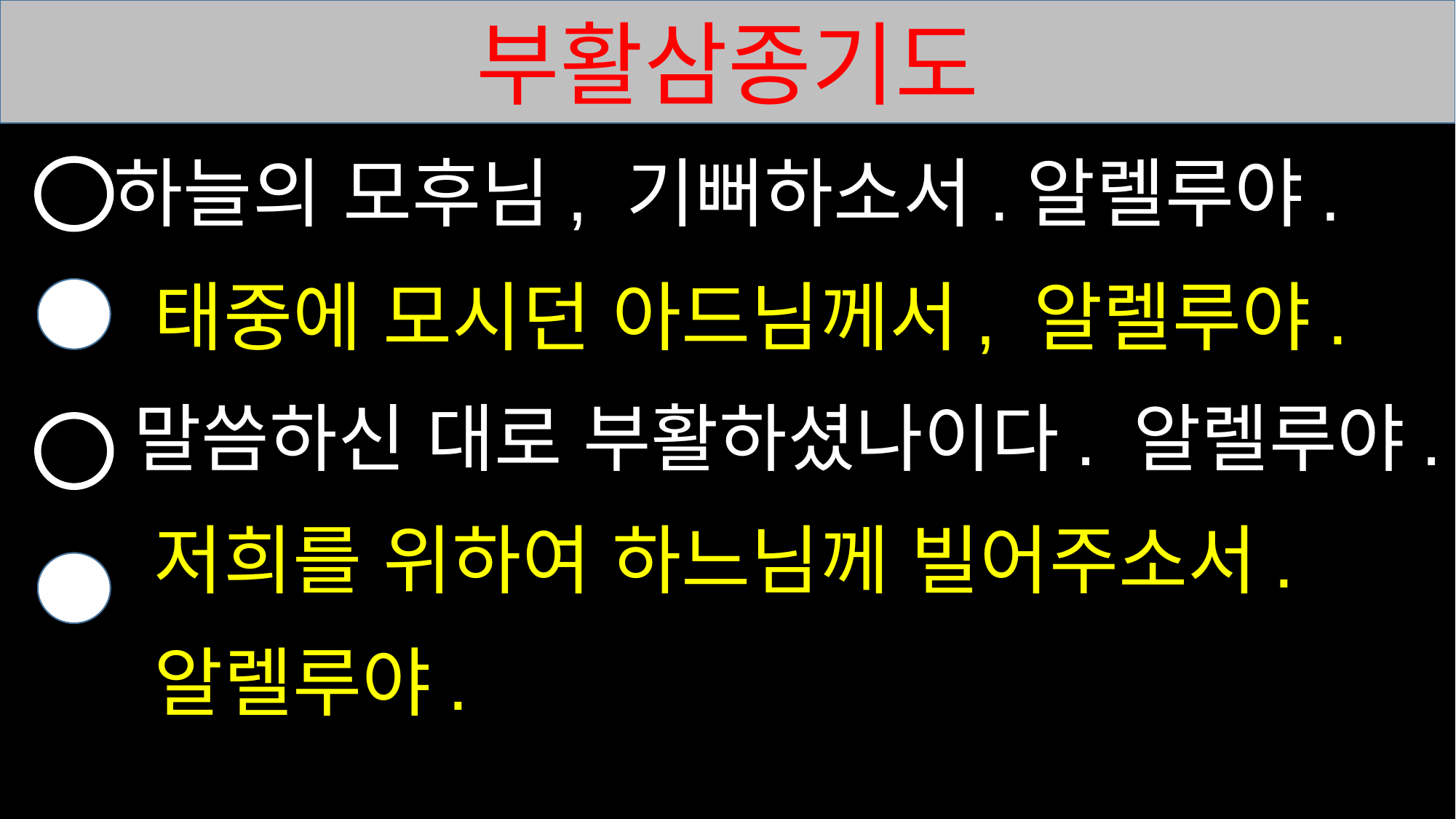

부활삼종기도
하늘의 모후님, 기뻐하소서.알렐루야.
      태중에 모시던 아드님께서, 알렐루야.
                말씀하신 대로 부활하셨나이다. 알렐루야.
      저희를 위하여 하느님께 빌어주소서.
      알렐루야.